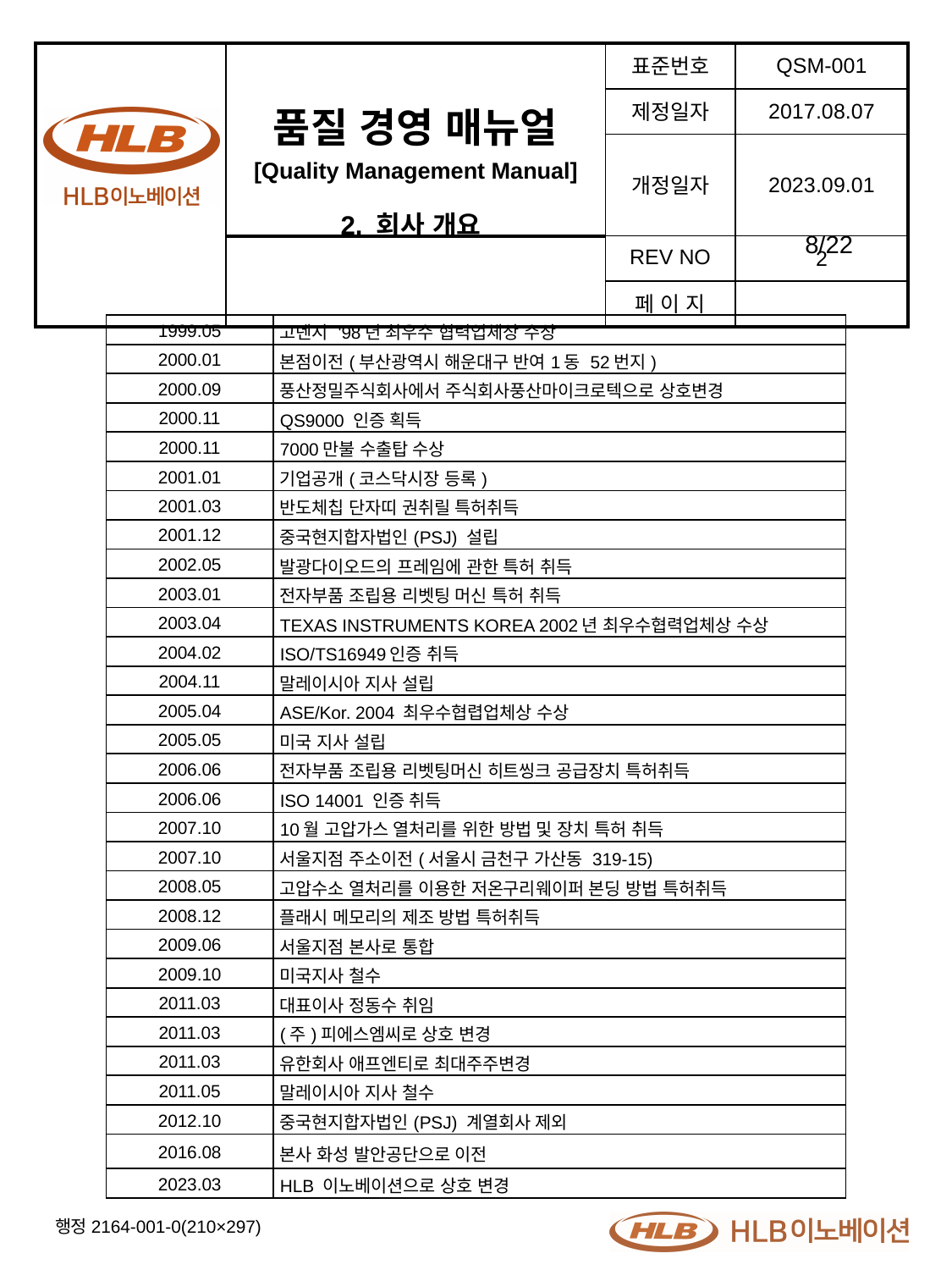

2. 회사 개요
8/22

| 1999.05 | 고덴시 '98년 최우수 협력업체상 수상 |
| --- | --- |
| 2000.01 | 본점이전(부산광역시 해운대구 반여1동 52번지) |
| 2000.09 | 풍산정밀주식회사에서 주식회사풍산마이크로텍으로 상호변경 |
| 2000.11 | QS9000 인증 획득 |
| 2000.11 | 7000만불 수출탑 수상 |
| 2001.01 | 기업공개(코스닥시장 등록) |
| 2001.03 | 반도체칩 단자띠 권취릴 특허취득 |
| 2001.12 | 중국현지합자법인(PSJ) 설립 |
| 2002.05 | 발광다이오드의 프레임에 관한 특허 취득 |
| 2003.01 | 전자부품 조립용 리벳팅 머신 특허 취득 |
| 2003.04 | TEXAS INSTRUMENTS KOREA 2002년 최우수협력업체상 수상 |
| 2004.02 | ISO/TS16949인증 취득 |
| 2004.11 | 말레이시아 지사 설립 |
| 2005.04 | ASE/Kor. 2004 최우수협렵업체상 수상 |
| 2005.05 | 미국 지사 설립 |
| 2006.06 | 전자부품 조립용 리벳팅머신 히트씽크 공급장치 특허취득 |
| 2006.06 | ISO 14001 인증 취득 |
| 2007.10 | 10월 고압가스 열처리를 위한 방법 및 장치 특허 취득 |
| 2007.10 | 서울지점 주소이전(서울시 금천구 가산동 319-15) |
| 2008.05 | 고압수소 열처리를 이용한 저온구리웨이퍼 본딩 방법 특허취득 |
| 2008.12 | 플래시 메모리의 제조 방법 특허취득 |
| 2009.06 | 서울지점 본사로 통합 |
| 2009.10 | 미국지사 철수 |
| 2011.03 | 대표이사 정동수 취임 |
| 2011.03 | (주)피에스엠씨로 상호 변경 |
| 2011.03 | 유한회사 애프엔티로 최대주주변경 |
| 2011.05 | 말레이시아 지사 철수 |
| 2012.10 | 중국현지합자법인(PSJ) 계열회사 제외 |
| 2016.08 | 본사 화성 발안공단으로 이전 |
| 2023.03 | HLB 이노베이션으로 상호 변경 |
행정2164-001-0(210×297)